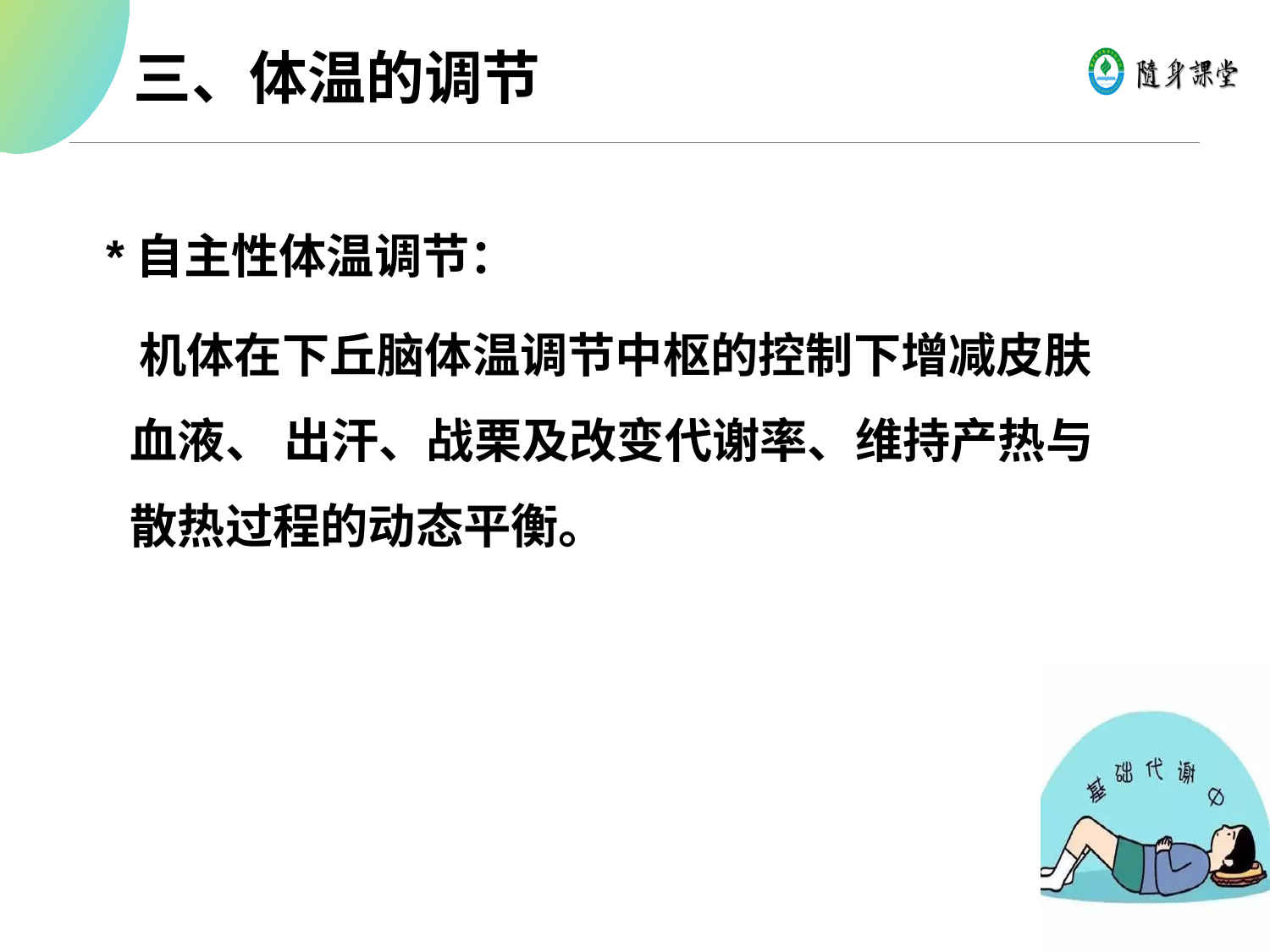

三、体温的调节
*自主性体温调节：
  机体在下丘脑体温调节中枢的控制下增减皮肤血液、 出汗、战栗及改变代谢率、维持产热与散热过程的动态平衡。